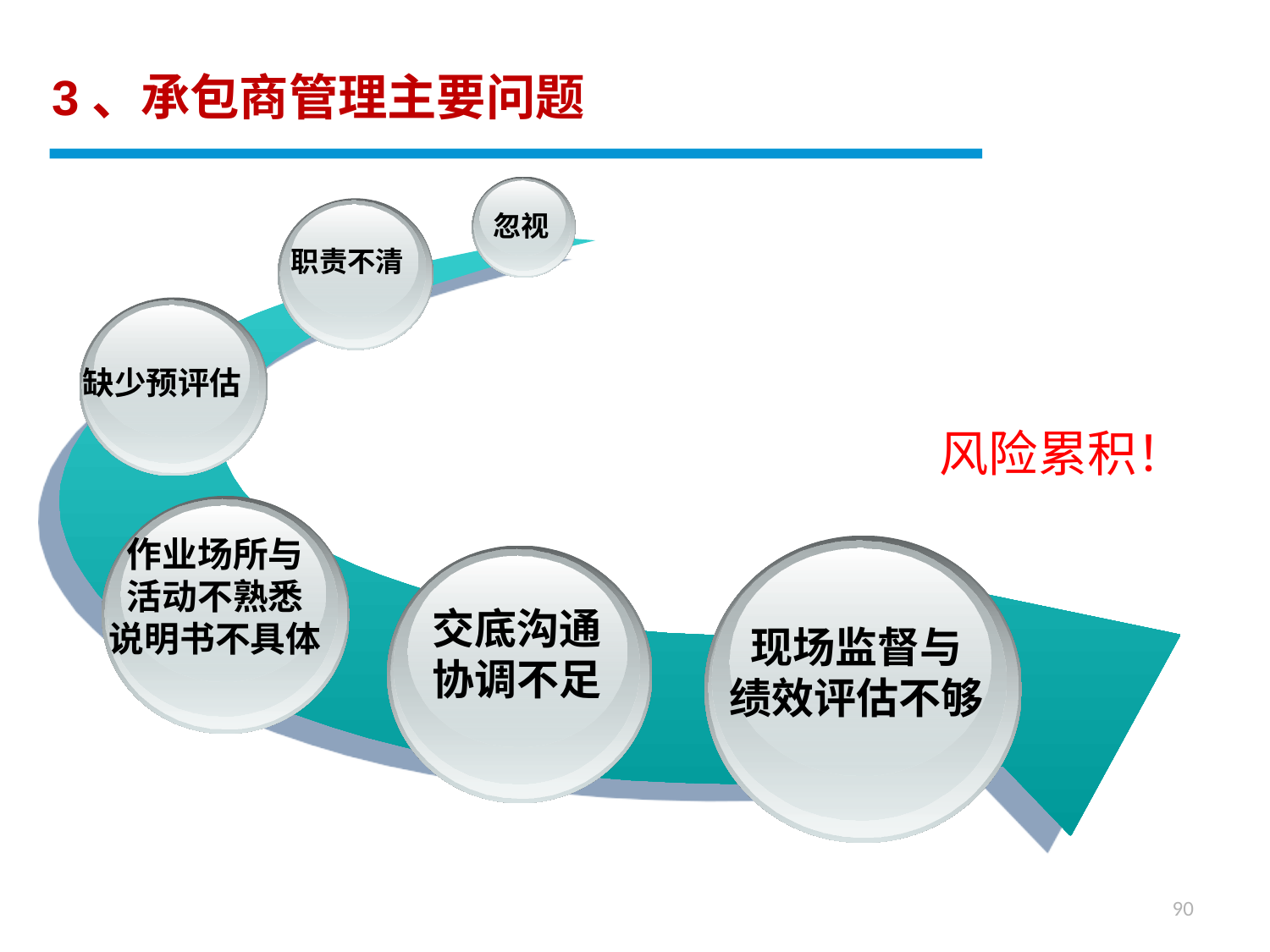

3、承包商管理主要问题

忽视

职责不清

缺少预评估
风险累积！

作业场所与
活动不熟悉
说明书不具体

交底沟通
协调不足
现场监督与
绩效评估不够
90